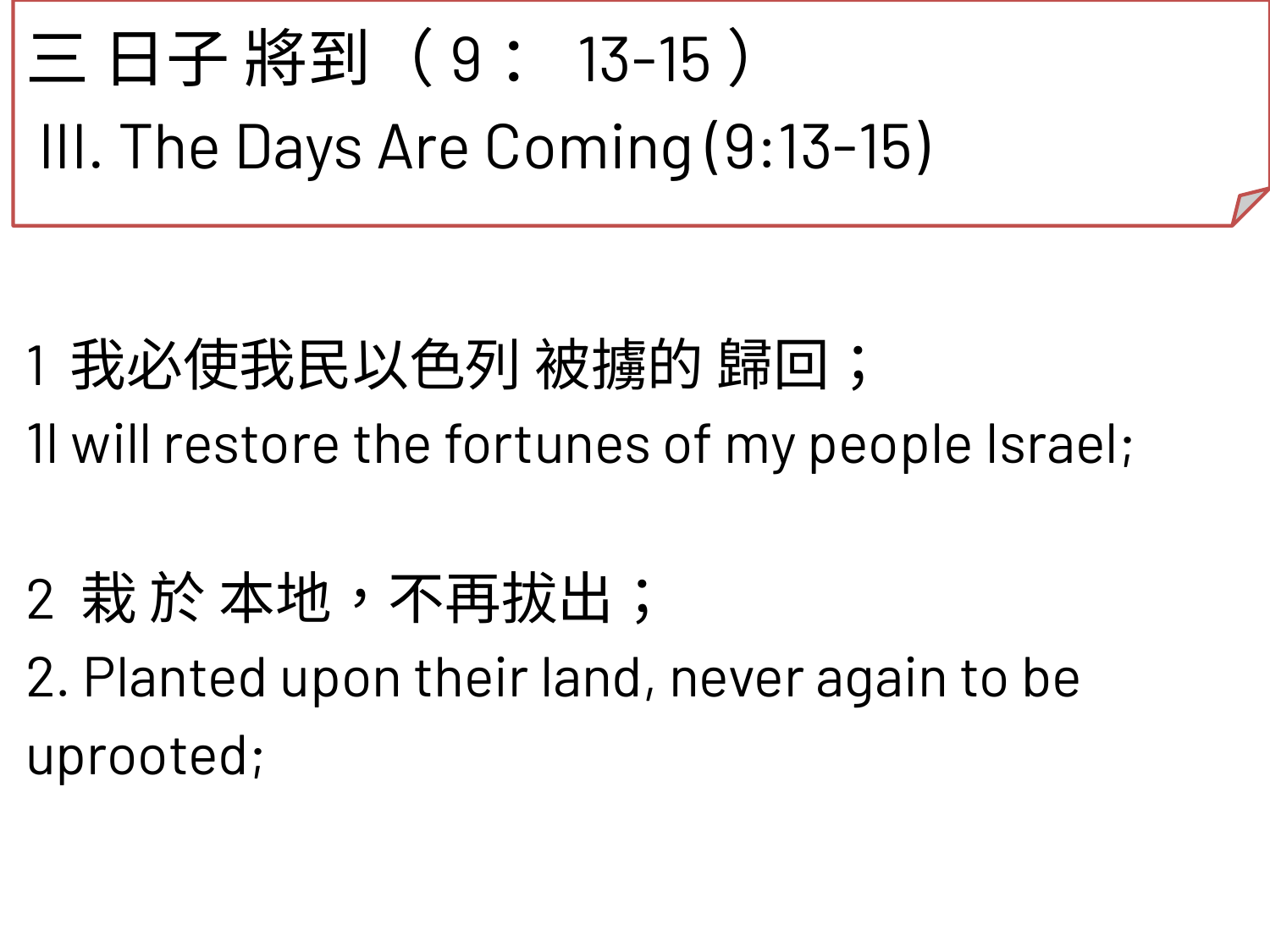

三 日子 將到（9：13-15）
 III. The Days Are Coming (9:13-15)
1 我必使我民以色列 被擄的 歸回；
1I will restore the fortunes of my people Israel;

2 栽 於 本地，不再拔出；
2. Planted upon their land, never again to be uprooted;